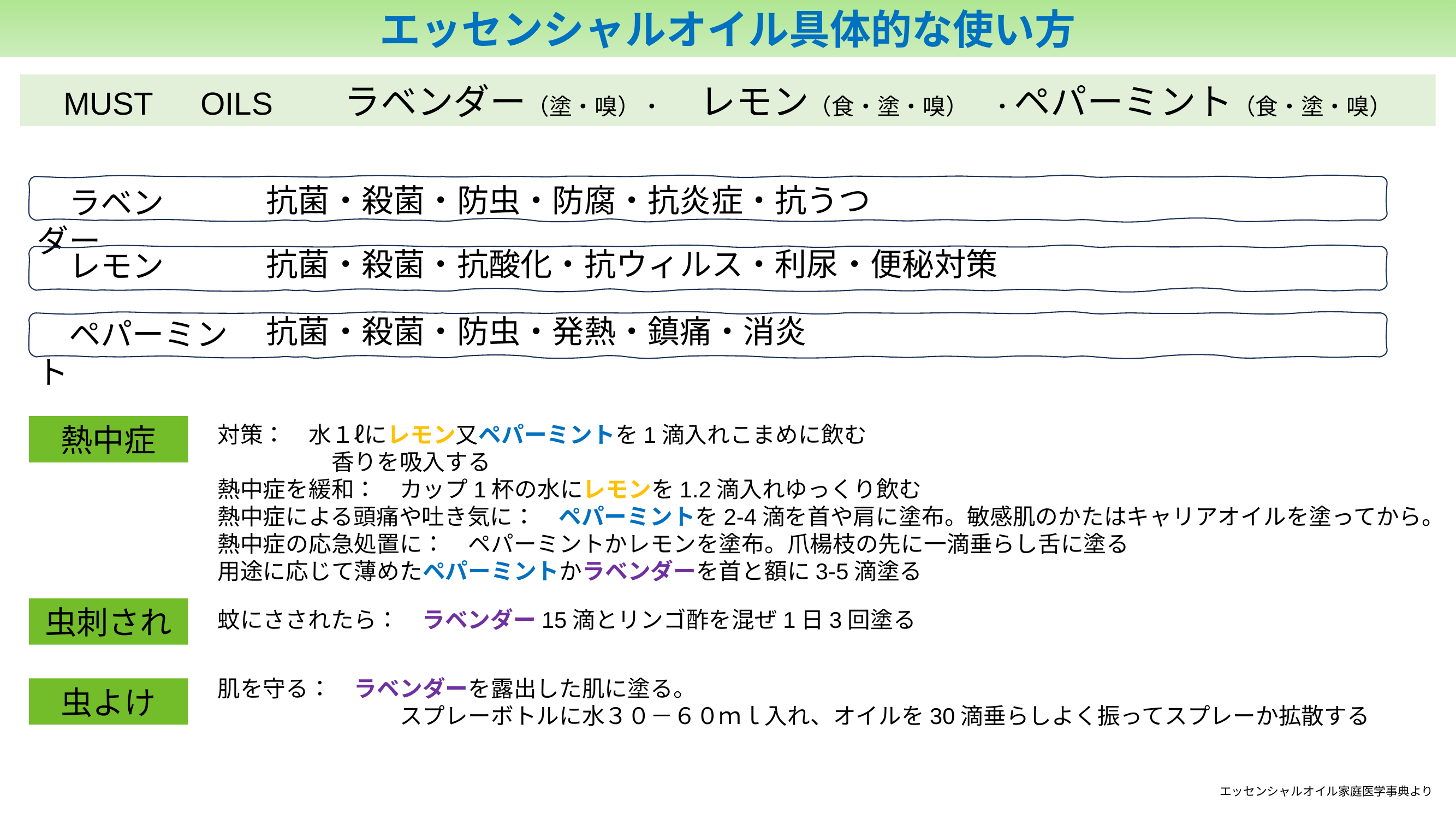

エッセンシャルオイル具体的な使い方
MUST　OILS　　ラベンダー（塗・嗅）・　レモン（食・塗・嗅）　・ペパーミント（食・塗・嗅）

抗菌・殺菌・防虫・防腐・抗炎症・抗うつ
　ラベンダー
抗菌・殺菌・抗酸化・抗ウィルス・利尿・便秘対策
　レモン

抗菌・殺菌・防虫・発熱・鎮痛・消炎
　ペパーミント

熱中症
対策：　水１ℓにレモン又ペパーミントを1滴入れこまめに飲む
　　　　　香りを吸入する
熱中症を緩和：　カップ1杯の水にレモンを1.2滴入れゆっくり飲む
熱中症による頭痛や吐き気に：　ペパーミントを2-4滴を首や肩に塗布。敏感肌のかたはキャリアオイルを塗ってから。
熱中症の応急処置に：　ペパーミントかレモンを塗布。爪楊枝の先に一滴垂らし舌に塗る
用途に応じて薄めたペパーミントかラベンダーを首と額に3-5滴塗る
虫刺され
蚊にさされたら：　ラベンダー15滴とリンゴ酢を混ぜ1日3回塗る

肌を守る：　ラベンダーを露出した肌に塗る。
　　　　　　　　スプレーボトルに水３０－６０ｍｌ入れ、オイルを30滴垂らしよく振ってスプレーか拡散する
虫よけ
エッセンシャルオイル家庭医学事典より